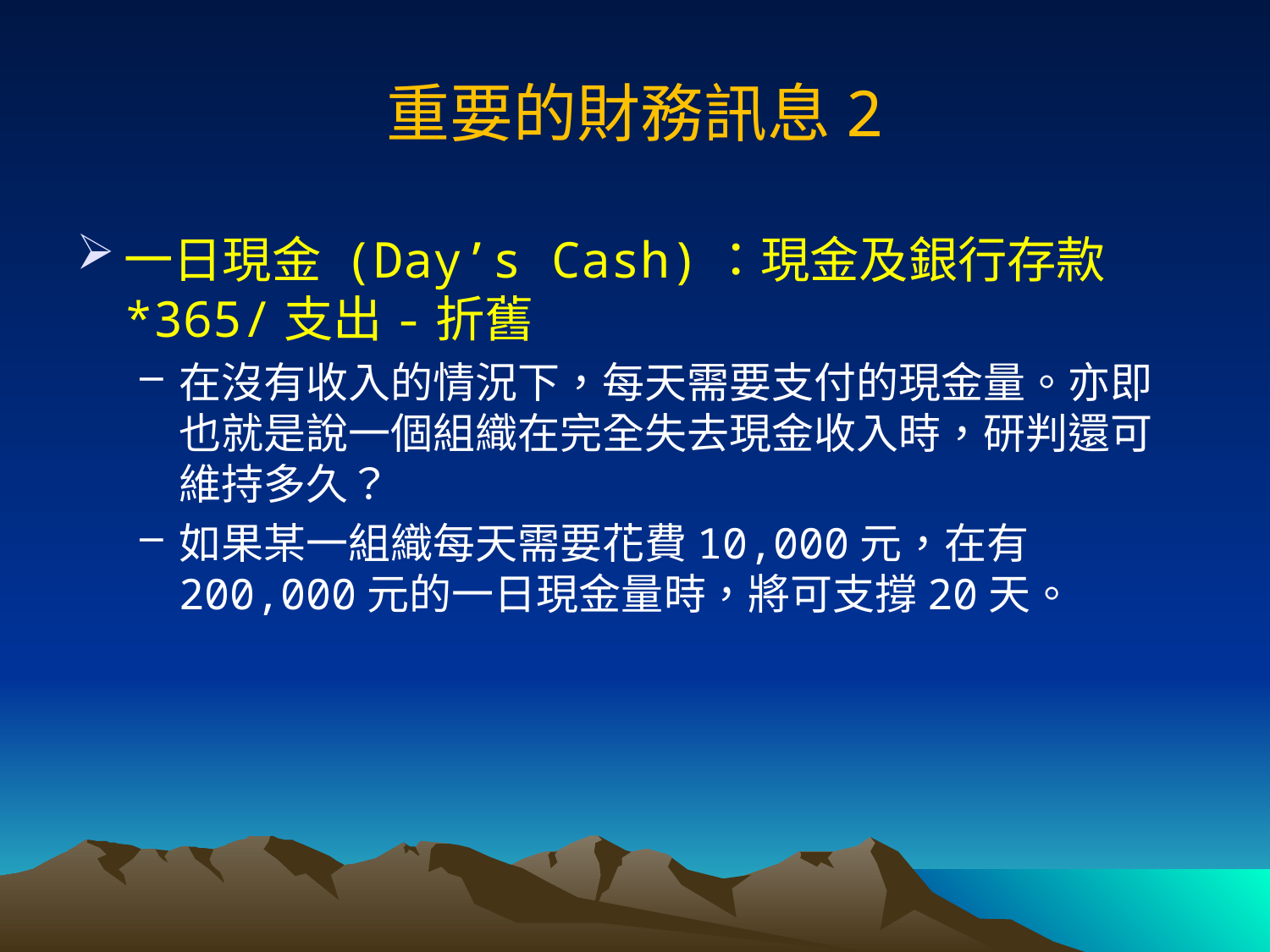

# 重要的財務訊息2
一日現金 (Day’s Cash)：現金及銀行存款*365/支出-折舊
在沒有收入的情況下，每天需要支付的現金量。亦即也就是說一個組織在完全失去現金收入時，研判還可維持多久？
如果某一組織每天需要花費10,000元，在有200,000元的一日現金量時，將可支撐20天。